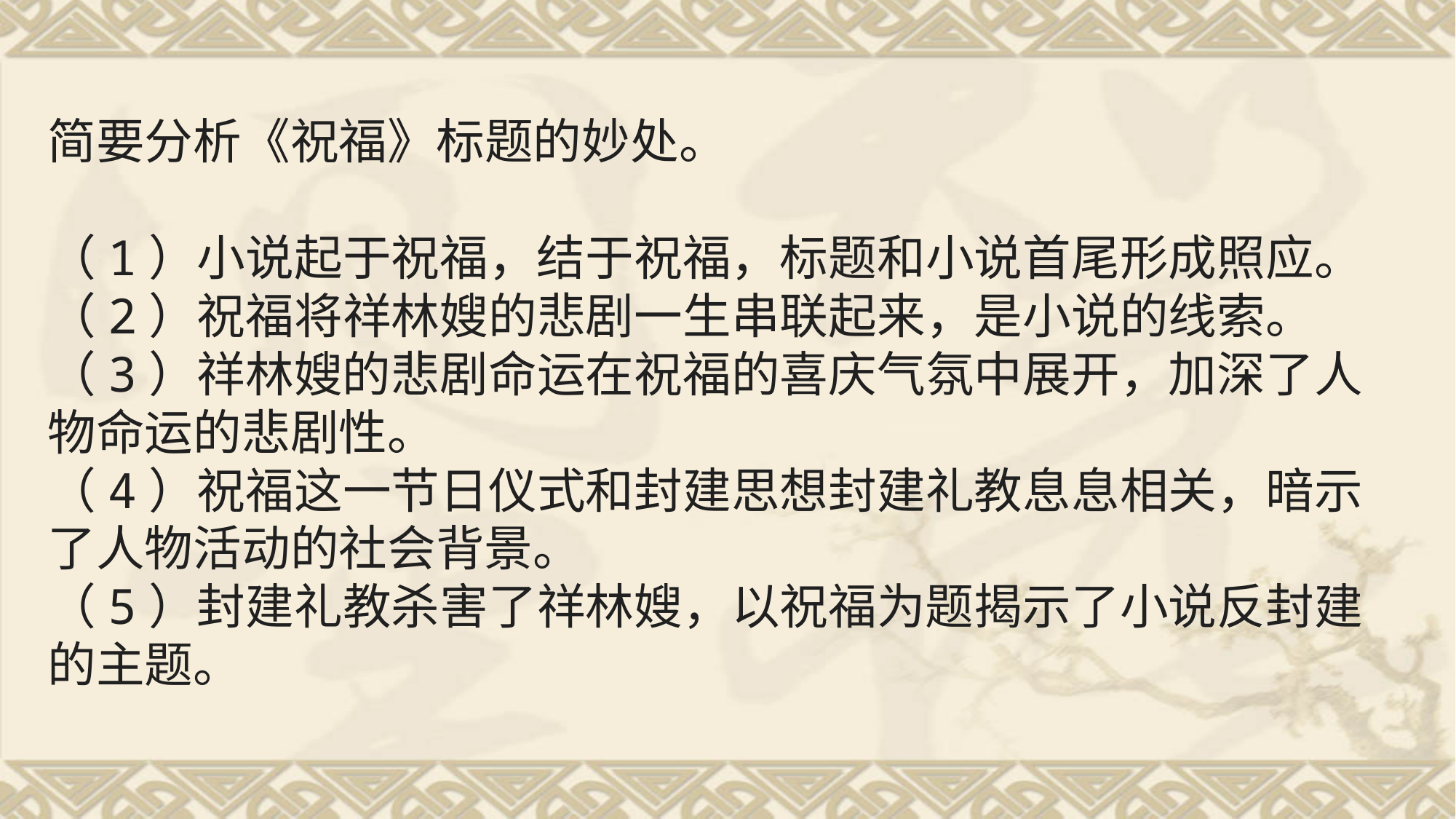

简要分析《祝福》标题的妙处。

（1）小说起于祝福，结于祝福，标题和小说首尾形成照应。
（2）祝福将祥林嫂的悲剧一生串联起来，是小说的线索。
（3）祥林嫂的悲剧命运在祝福的喜庆气氛中展开，加深了人物命运的悲剧性。
（4）祝福这一节日仪式和封建思想封建礼教息息相关，暗示了人物活动的社会背景。
（5）封建礼教杀害了祥林嫂，以祝福为题揭示了小说反封建的主题。